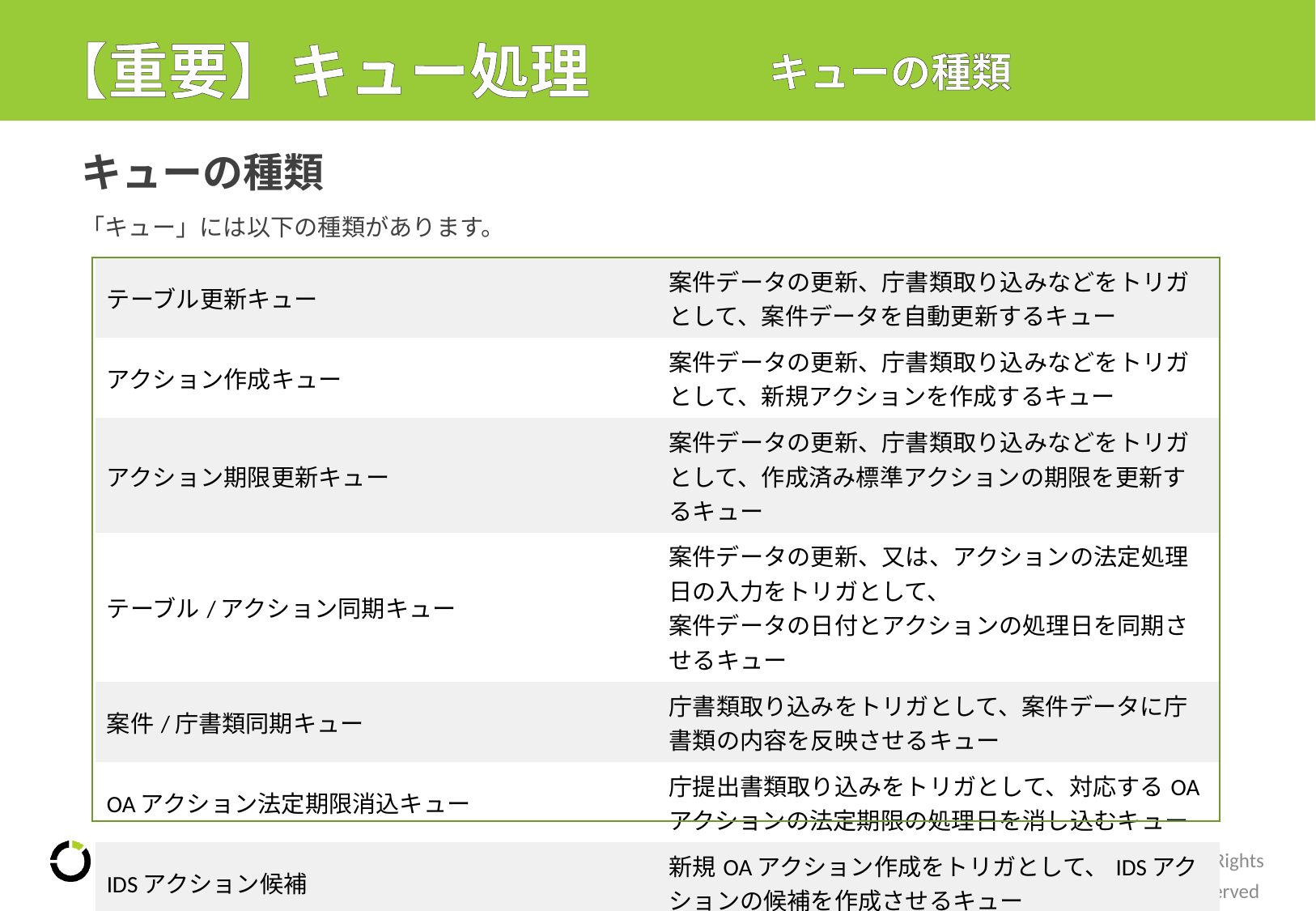

# 【重要】キュー処理
キューの種類
キューの種類
「キュー」には以下の種類があります。

| テーブル更新キュー | 案件データの更新、庁書類取り込みなどをトリガとして、案件データを自動更新するキュー |
| --- | --- |
| アクション作成キュー | 案件データの更新、庁書類取り込みなどをトリガとして、新規アクションを作成するキュー |
| アクション期限更新キュー | 案件データの更新、庁書類取り込みなどをトリガとして、作成済み標準アクションの期限を更新するキュー |
| テーブル/アクション同期キュー | 案件データの更新、又は、アクションの法定処理日の入力をトリガとして、 案件データの日付とアクションの処理日を同期させるキュー |
| 案件/庁書類同期キュー | 庁書類取り込みをトリガとして、案件データに庁書類の内容を反映させるキュー |
| OAアクション法定期限消込キュー | 庁提出書類取り込みをトリガとして、対応するOAアクションの法定期限の処理日を消し込むキュー |
| IDSアクション候補 | 新規OAアクション作成をトリガとして、IDSアクションの候補を作成させるキュー |
31